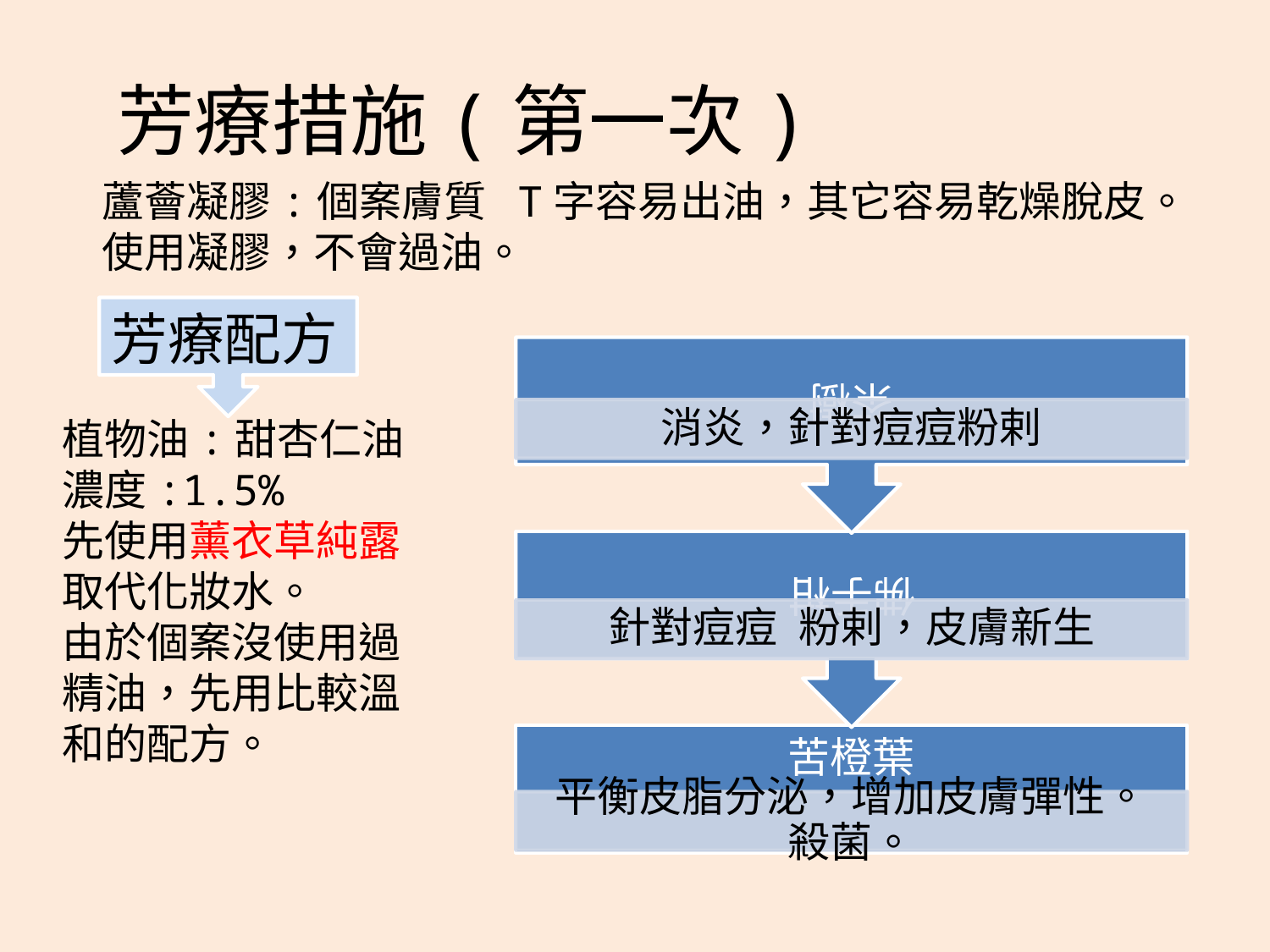

芳療措施(第一次)
蘆薈凝膠:個案膚質 T字容易出油，其它容易乾燥脫皮。使用凝膠，不會過油。

芳療配方
苦橙葉
平衡皮脂分泌，增加皮膚彈性。殺菌。
佛手柑
針對痘痘 粉剌，皮膚新生
茶樹
消炎，針對痘痘粉剌
植物油:甜杏仁油
濃度:1.5%
先使用薰衣草純露取代化妝水。
由於個案沒使用過精油，先用比較溫和的配方。